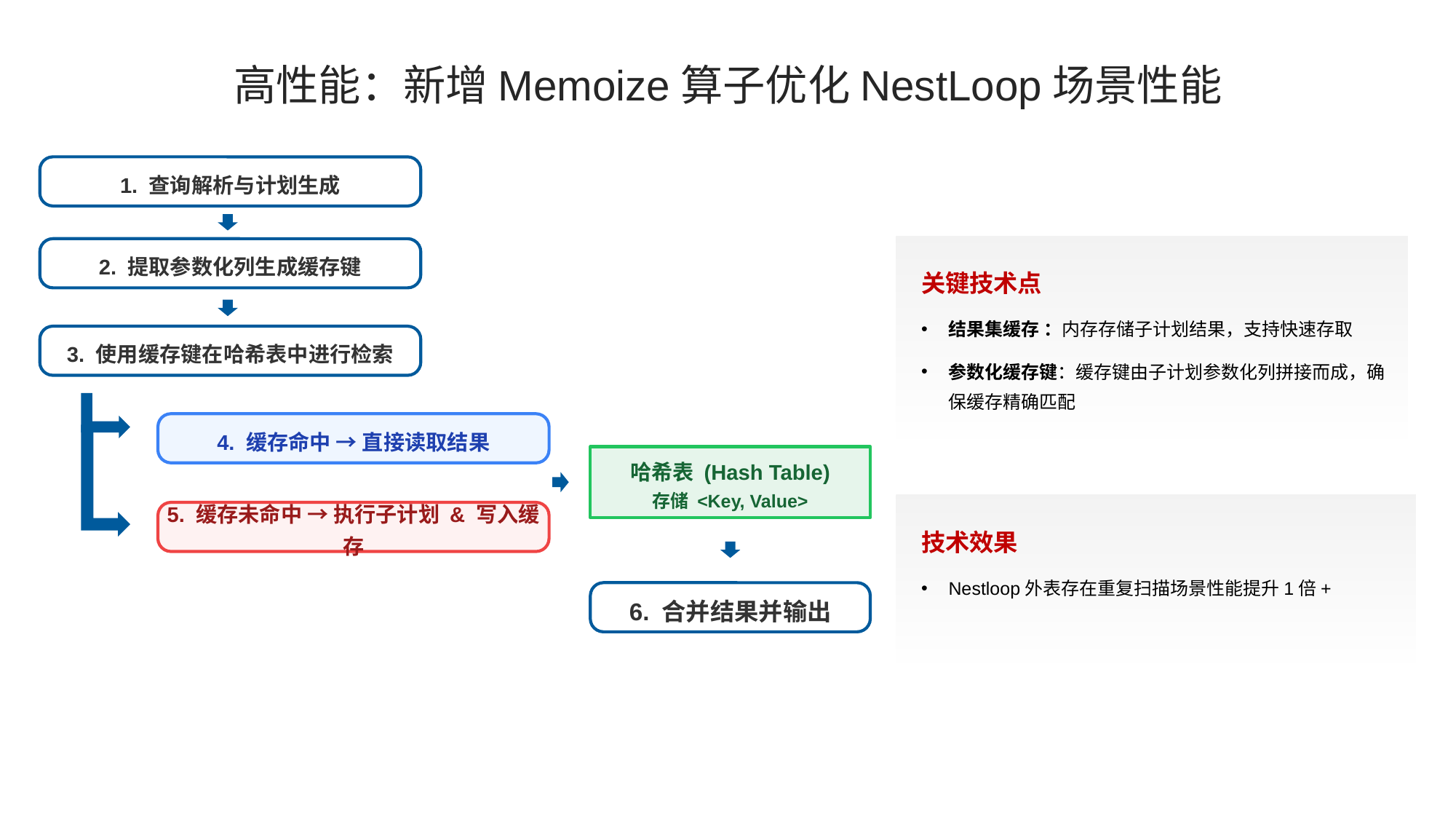

高性能：新增Memoize算子优化NestLoop场景性能
1. 查询解析与计划生成

2. 提取参数化列生成缓存键
关键技术点
结果集缓存 ：内存存储子计划结果，支持快速存取
参数化缓存键：缓存键由子计划参数化列拼接而成，确保缓存精确匹配

3. 使用缓存键在哈希表中进行检索

4. 缓存命中 → 直接读取结果
哈希表 (Hash Table)
存储 <Key, Value>

技术效果
Nestloop外表存在重复扫描场景性能提升1倍+

5. 缓存未命中 → 执行子计划 & 写入缓存

6. 合并结果并输出